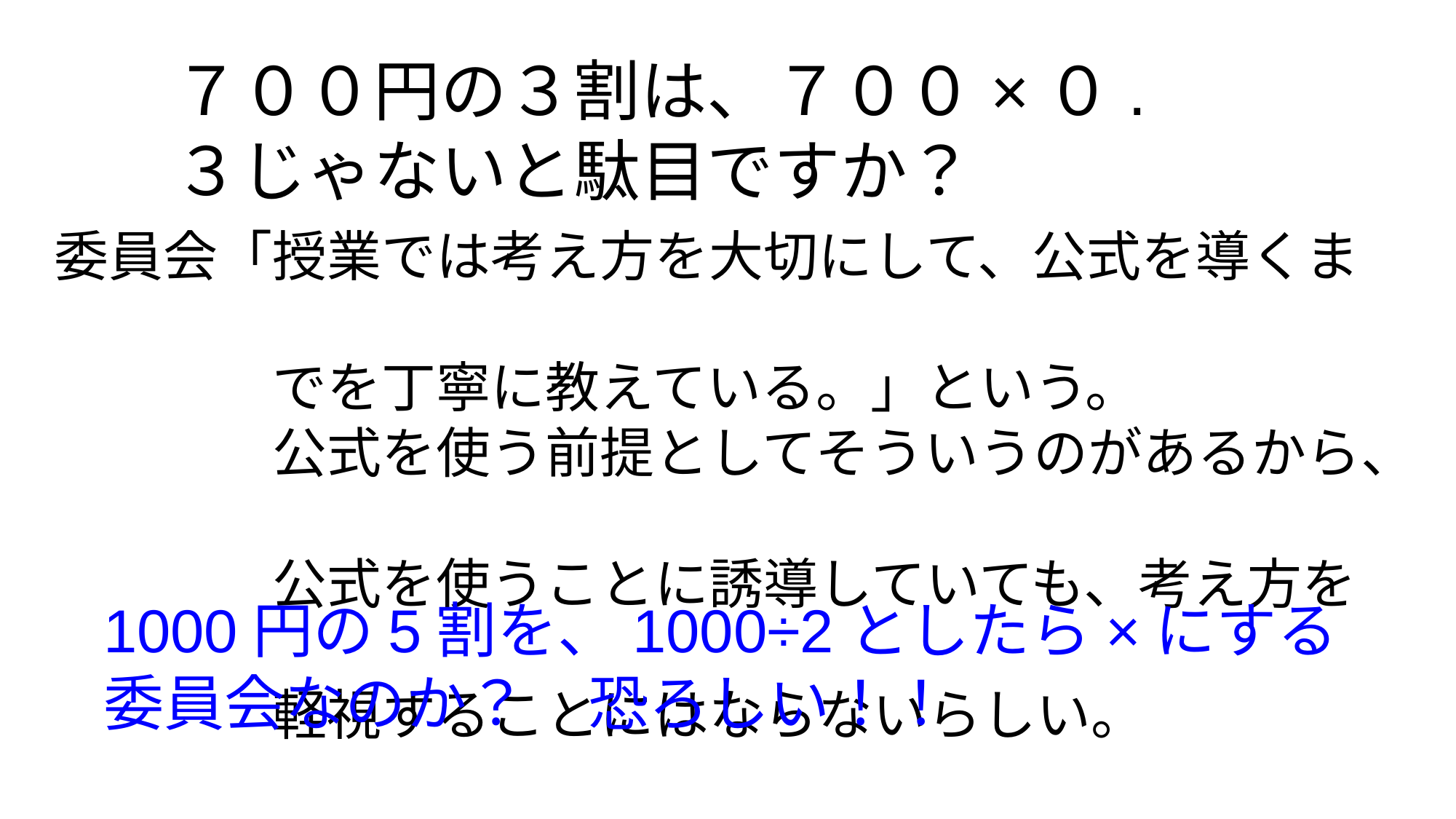

７００円の３割は、７００×０.３じゃないと駄目ですか？
委員会「授業では考え方を大切にして、公式を導くま
　　　　でを丁寧に教えている。」という。
　　　　公式を使う前提としてそういうのがあるから、
　　　　公式を使うことに誘導していても、考え方を
　　　　軽視することにはならないらしい。
1000円の5割を、1000÷2としたら×にする委員会なのか？　恐ろしい！！